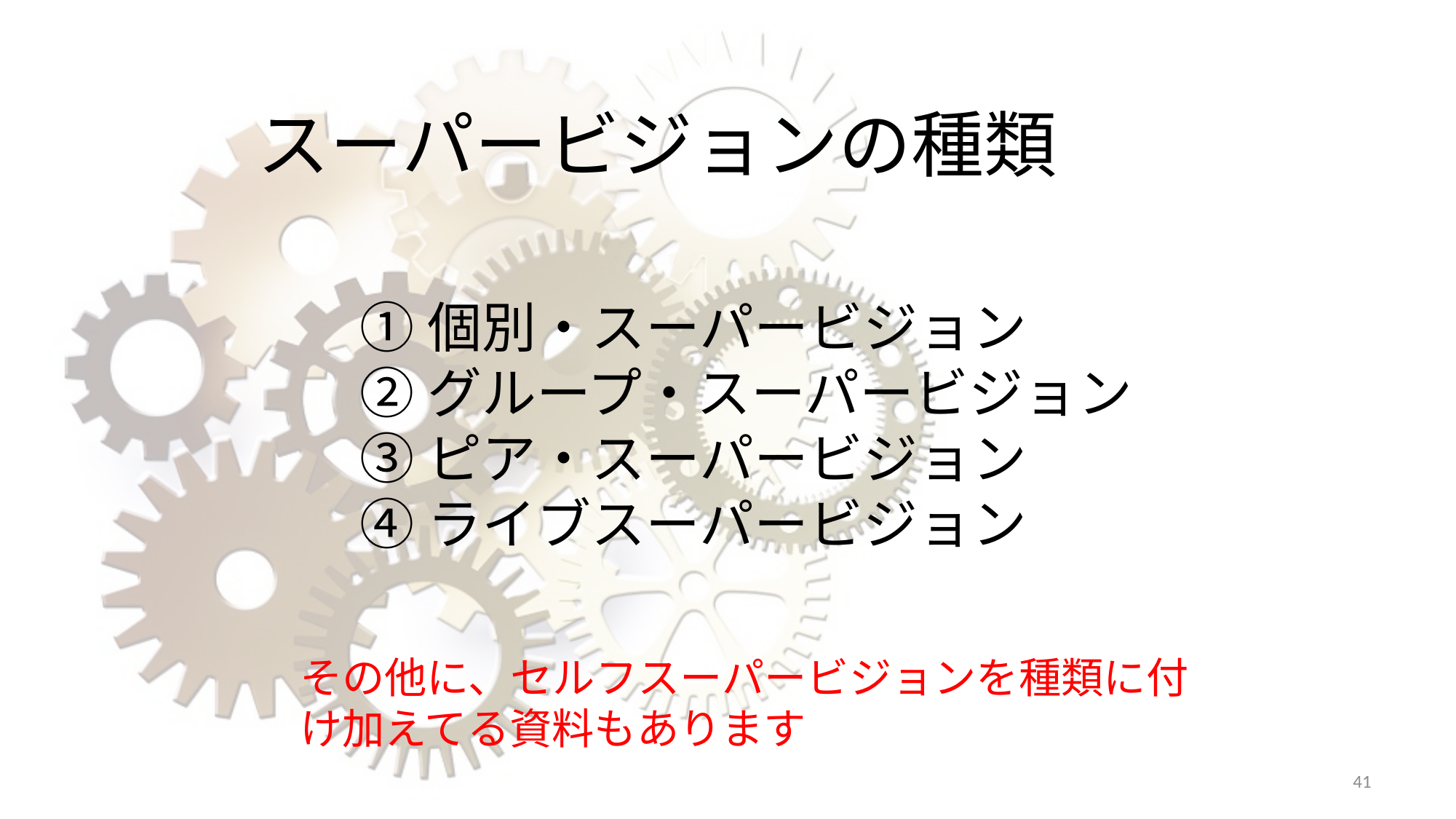

# スーパービジョンの種類
①個別・スーパービジョン
②グループ・スーパービジョン
③ピア・スーパービジョン
④ライブスーパービジョン
その他に、セルフスーパービジョンを種類に付け加えてる資料もあります
41